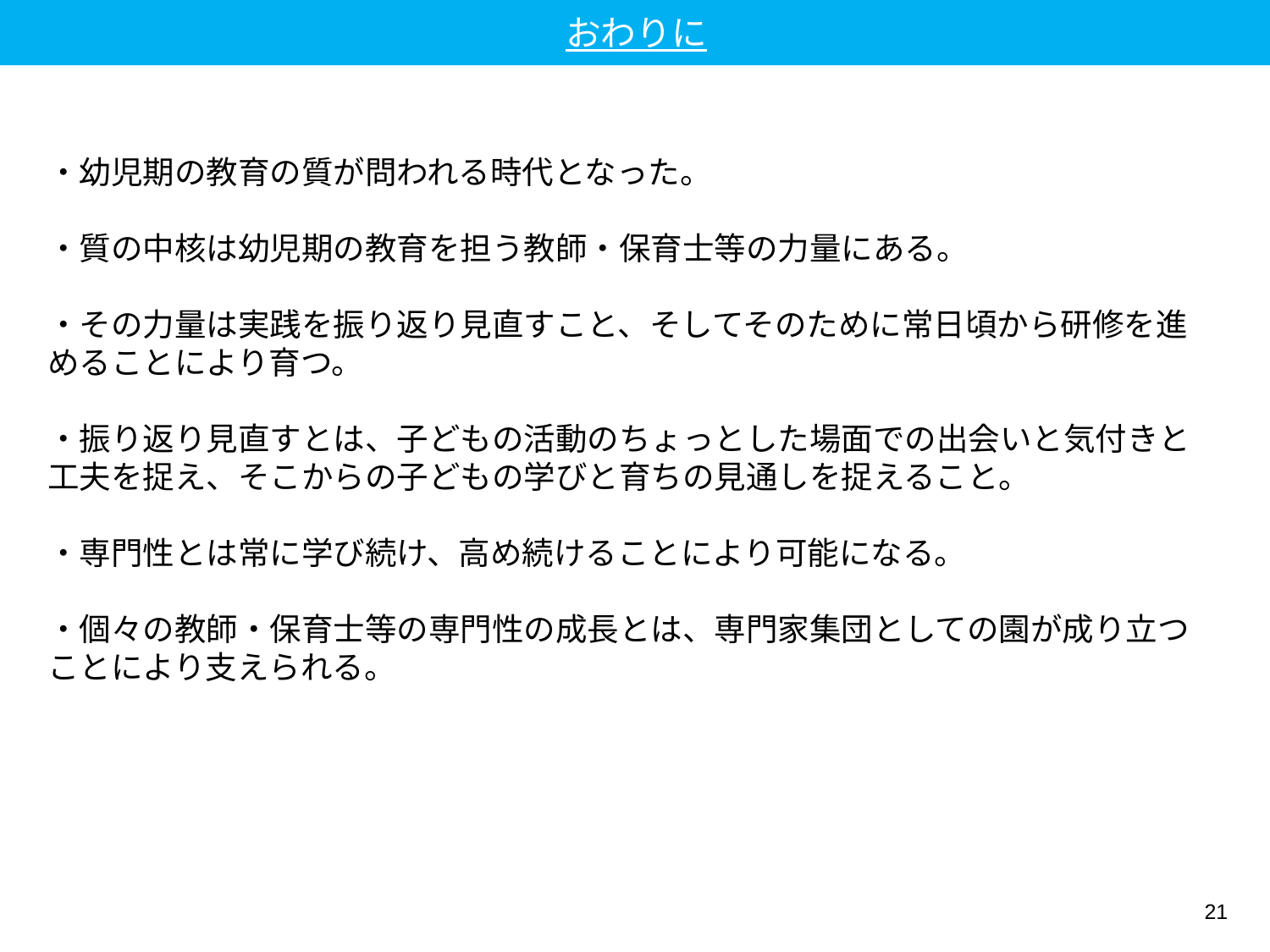

おわりに
・幼児期の教育の質が問われる時代となった。

・質の中核は幼児期の教育を担う教師・保育士等の力量にある。

・その力量は実践を振り返り見直すこと、そしてそのために常日頃から研修を進めることにより育つ。

・振り返り見直すとは、子どもの活動のちょっとした場面での出会いと気付きと工夫を捉え、そこからの子どもの学びと育ちの見通しを捉えること。

・専門性とは常に学び続け、高め続けることにより可能になる。

・個々の教師・保育士等の専門性の成長とは、専門家集団としての園が成り立つことにより支えられる。

21